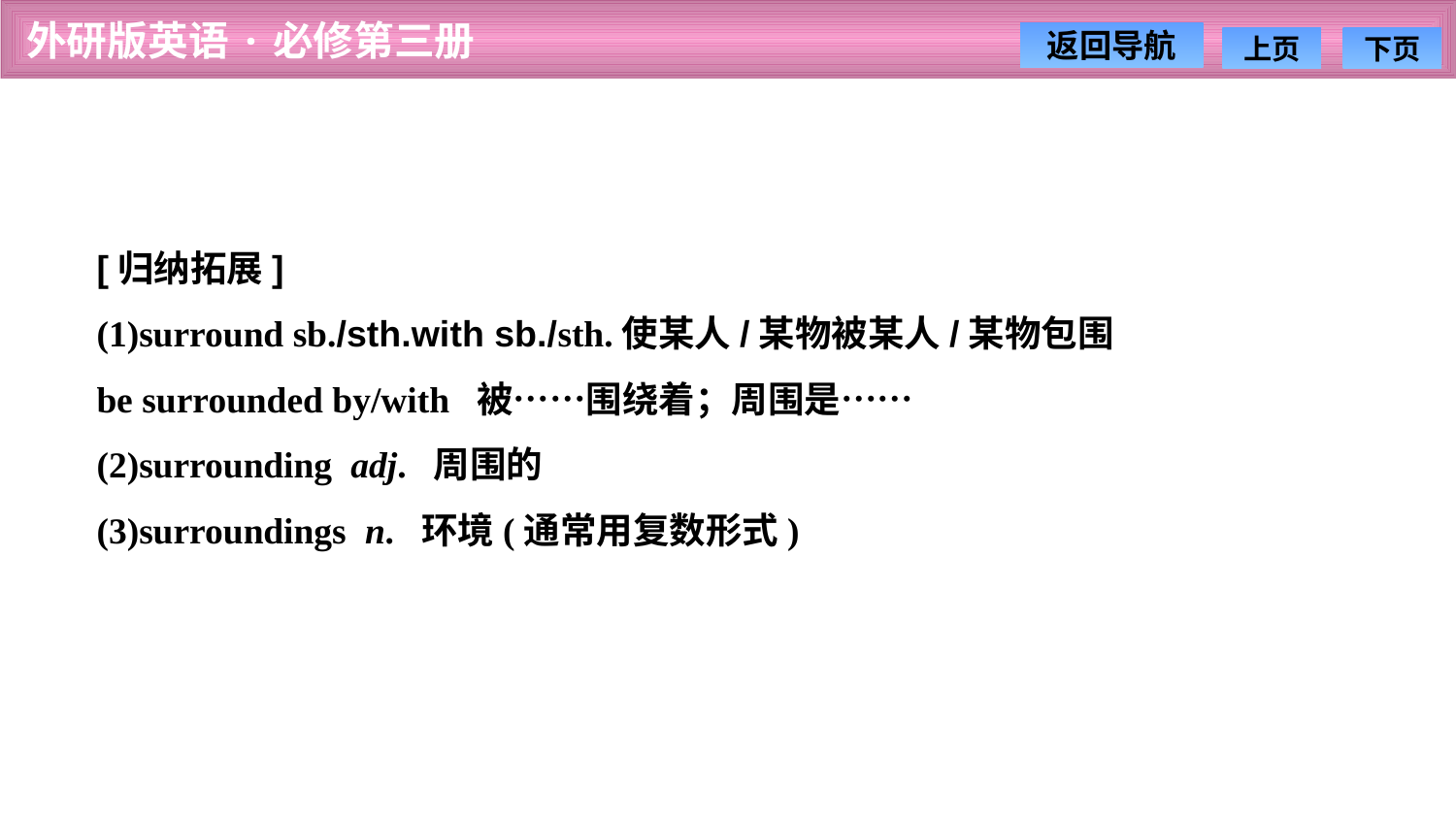

[归纳拓展]
(1)surround sb./sth.with sb./sth.使某人/某物被某人/某物包围
be surrounded by/with  被……围绕着；周围是……
(2)surrounding  adj.  周围的
(3)surroundings  n.  环境(通常用复数形式)